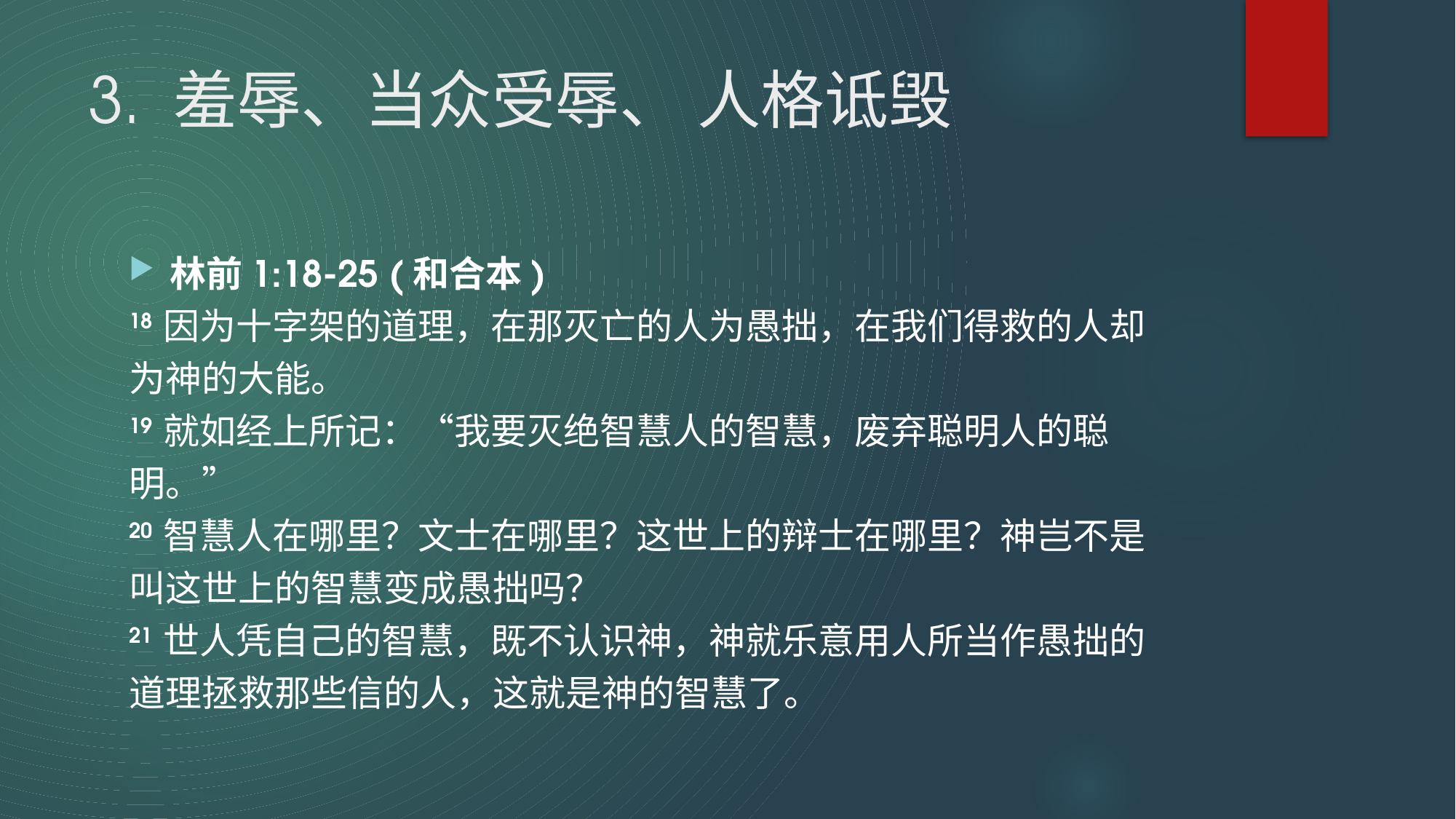

# 3. 羞辱、当众受辱、 人格诋毁
林前1:18-25 (和合本)
18 因为十字架的道理，在那灭亡的人为愚拙，在我们得救的人却为神的大能。
19 就如经上所记：“我要灭绝智慧人的智慧，废弃聪明人的聪明。”
20 智慧人在哪里？文士在哪里？这世上的辩士在哪里？神岂不是叫这世上的智慧变成愚拙吗？
21 世人凭自己的智慧，既不认识神，神就乐意用人所当作愚拙的道理拯救那些信的人，这就是神的智慧了。